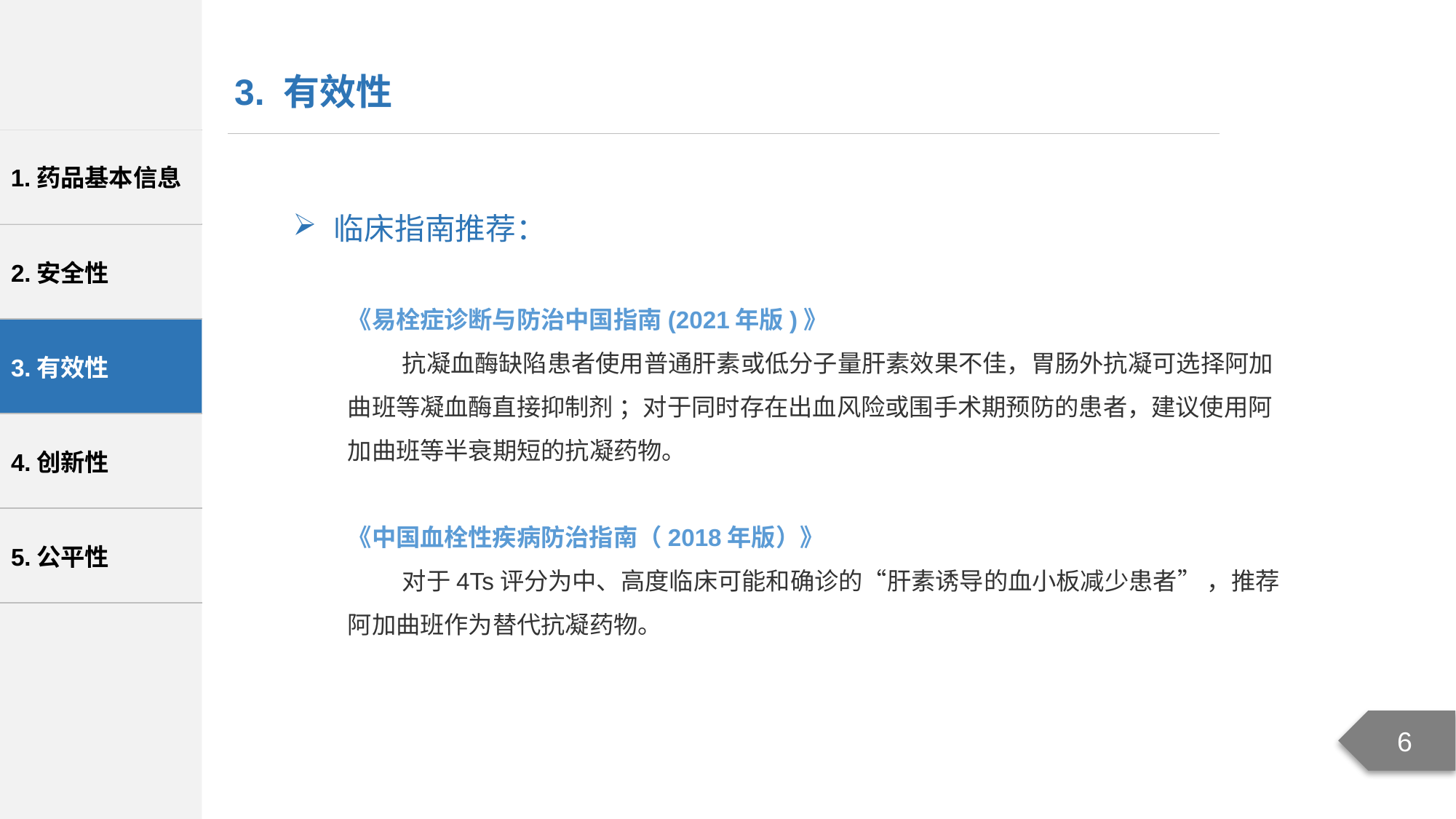

3. 有效性
临床指南推荐：

《易栓症诊断与防治中国指南(2021年版)》
抗凝血酶缺陷患者使用普通肝素或低分子量肝素效果不佳，胃肠外抗凝可选择阿加曲班等凝血酶直接抑制剂 ；对于同时存在出血风险或围手术期预防的患者，建议使用阿加曲班等半衰期短的抗凝药物。

《中国血栓性疾病防治指南（2018年版）》
对于4Ts评分为中、高度临床可能和确诊的“肝素诱导的血小板减少患者” ，推荐阿加曲班作为替代抗凝药物。